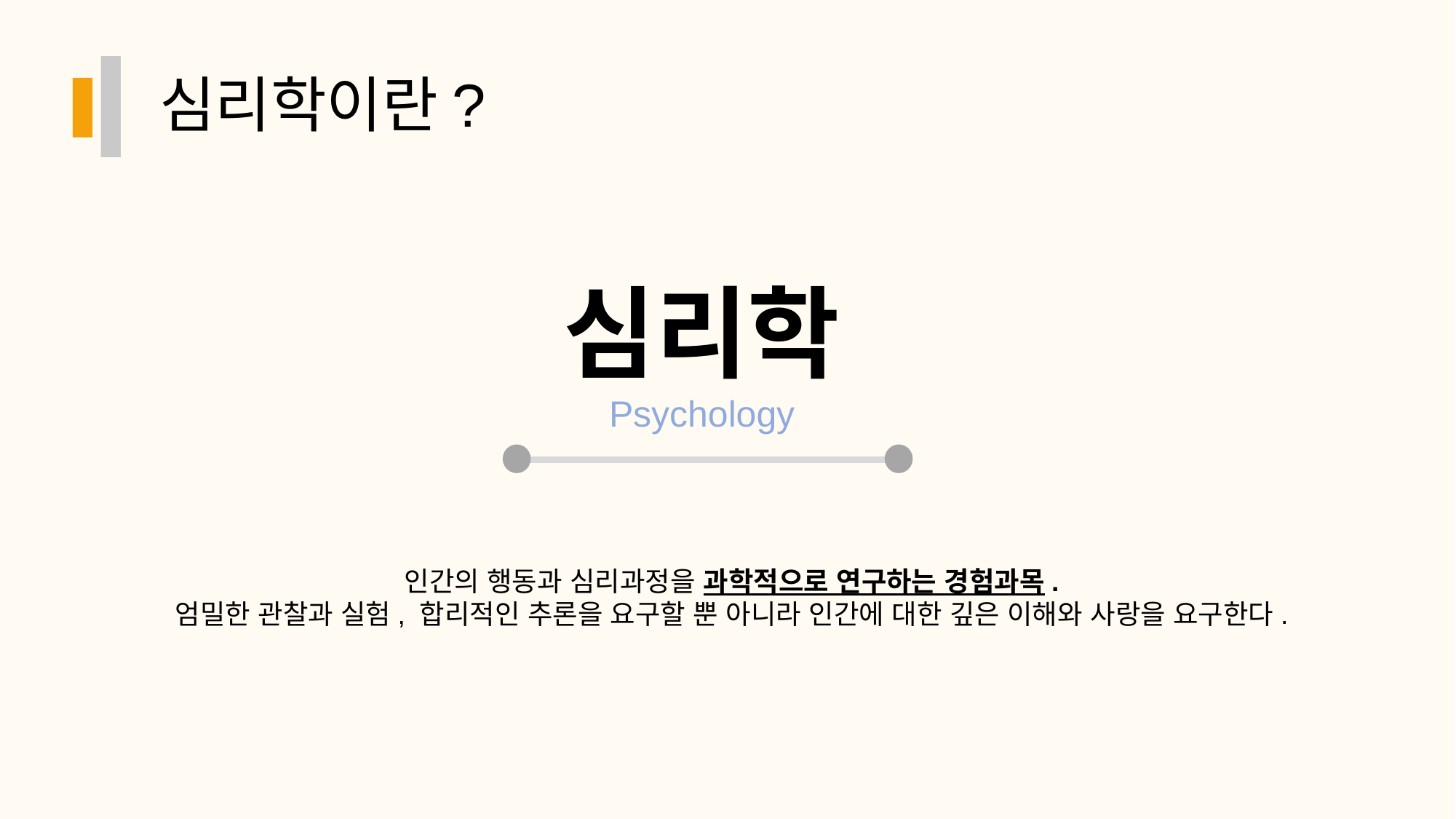

심리학이란?

심리학
Psychology

인간의 행동과 심리과정을 과학적으로 연구하는 경험과목.
엄밀한 관찰과 실험, 합리적인 추론을 요구할 뿐 아니라 인간에 대한 깊은 이해와 사랑을 요구한다.